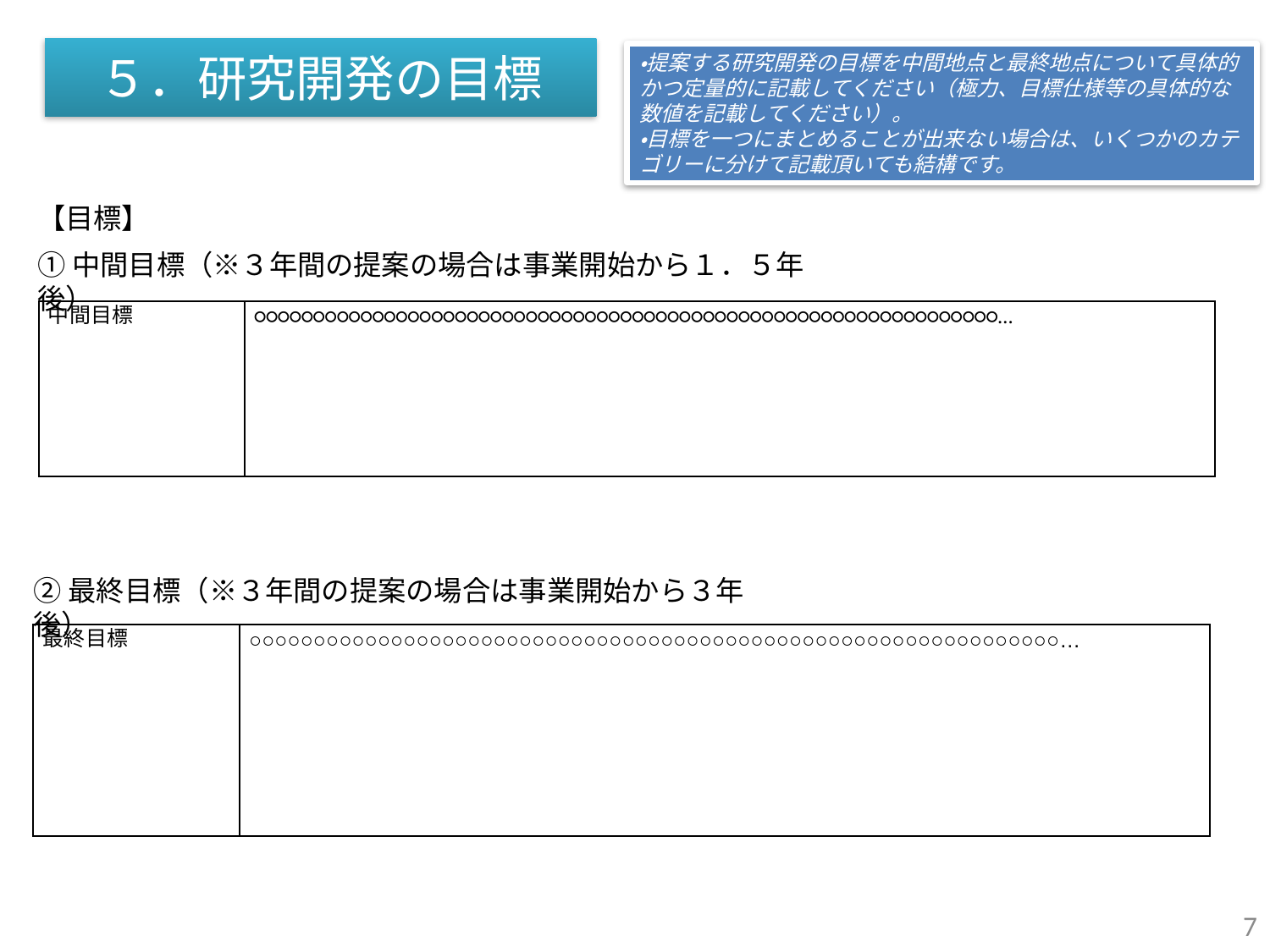

# ５．研究開発の目標
・提案する研究開発の目標を中間地点と最終地点について具体的かつ定量的に記載してください（極力、目標仕様等の具体的な数値を記載してください）。
・目標を一つにまとめることが出来ない場合は、いくつかのカテゴリーに分けて記載頂いても結構です。
【目標】
①中間目標（※３年間の提案の場合は事業開始から１．５年後）
| 中間目標 | ○○○○○○○○○○○○○○○○○○○○○○○○○○○○○○○○○○○○○○○○○○○○○○○○○○○○○○○○○○○○○○○… |
| --- | --- |
②最終目標（※３年間の提案の場合は事業開始から３年後）
| 最終目標 | ○○○○○○○○○○○○○○○○○○○○○○○○○○○○○○○○○○○○○○○○○○○○○○○○○○○○○○○○○○○○○○○… |
| --- | --- |
7